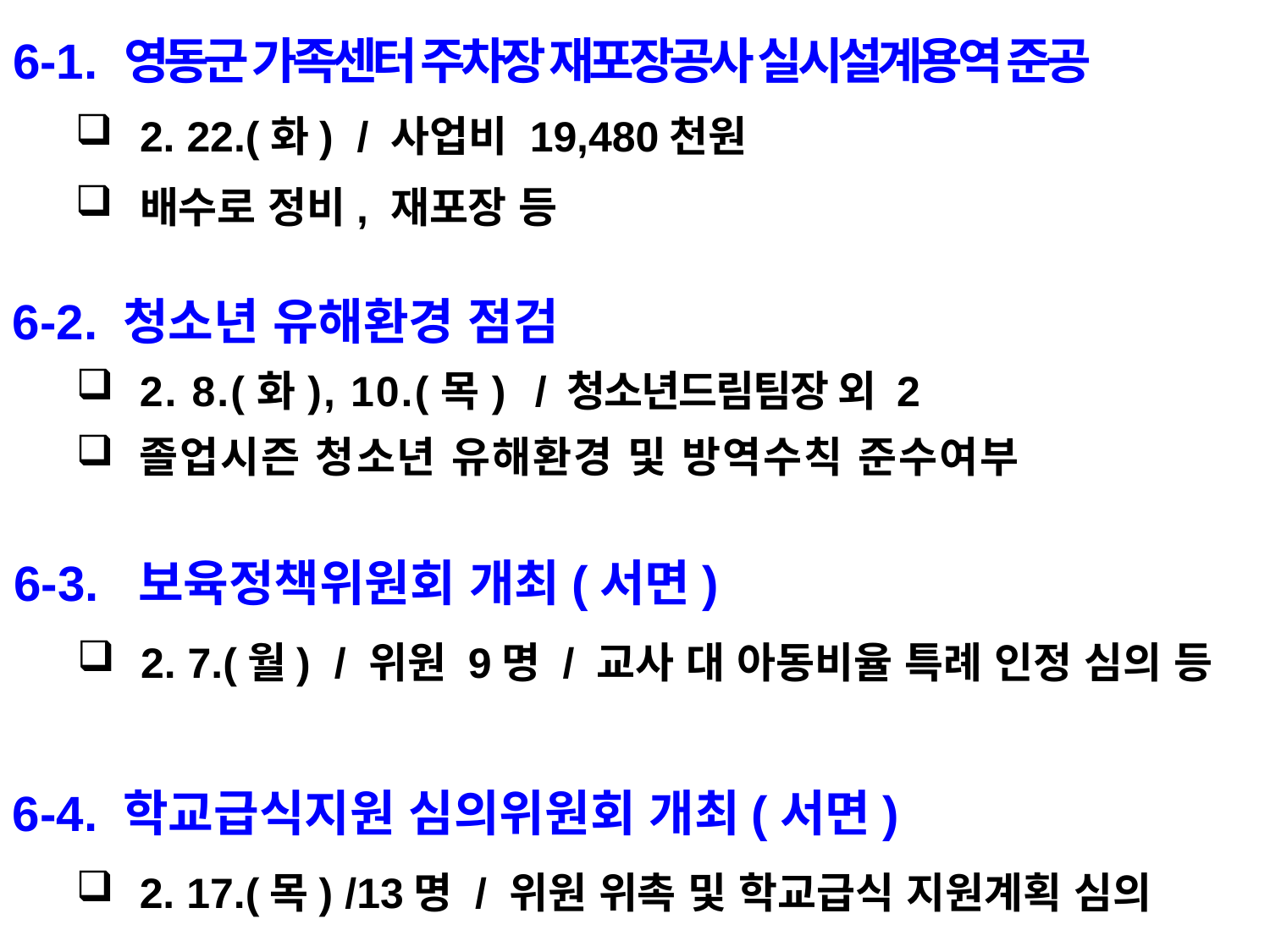

6-1. 영동군 가족센터 주차장 재포장공사 실시설계용역 준공
2. 22.(화)  / 사업비 19,480천원
배수로 정비, 재포장 등
6-2. 청소년 유해환경 점검
2. 8.(화), 10.(목)  / 청소년드림팀장 외 2
졸업시즌 청소년 유해환경 및 방역수칙 준수여부
6-3.  보육정책위원회 개최(서면)
2. 7.(월)  / 위원 9명 / 교사 대 아동비율 특례 인정 심의 등

6-4. 학교급식지원 심의위원회 개최(서면)
2. 17.(목) /13명 / 위원 위촉 및 학교급식 지원계획 심의